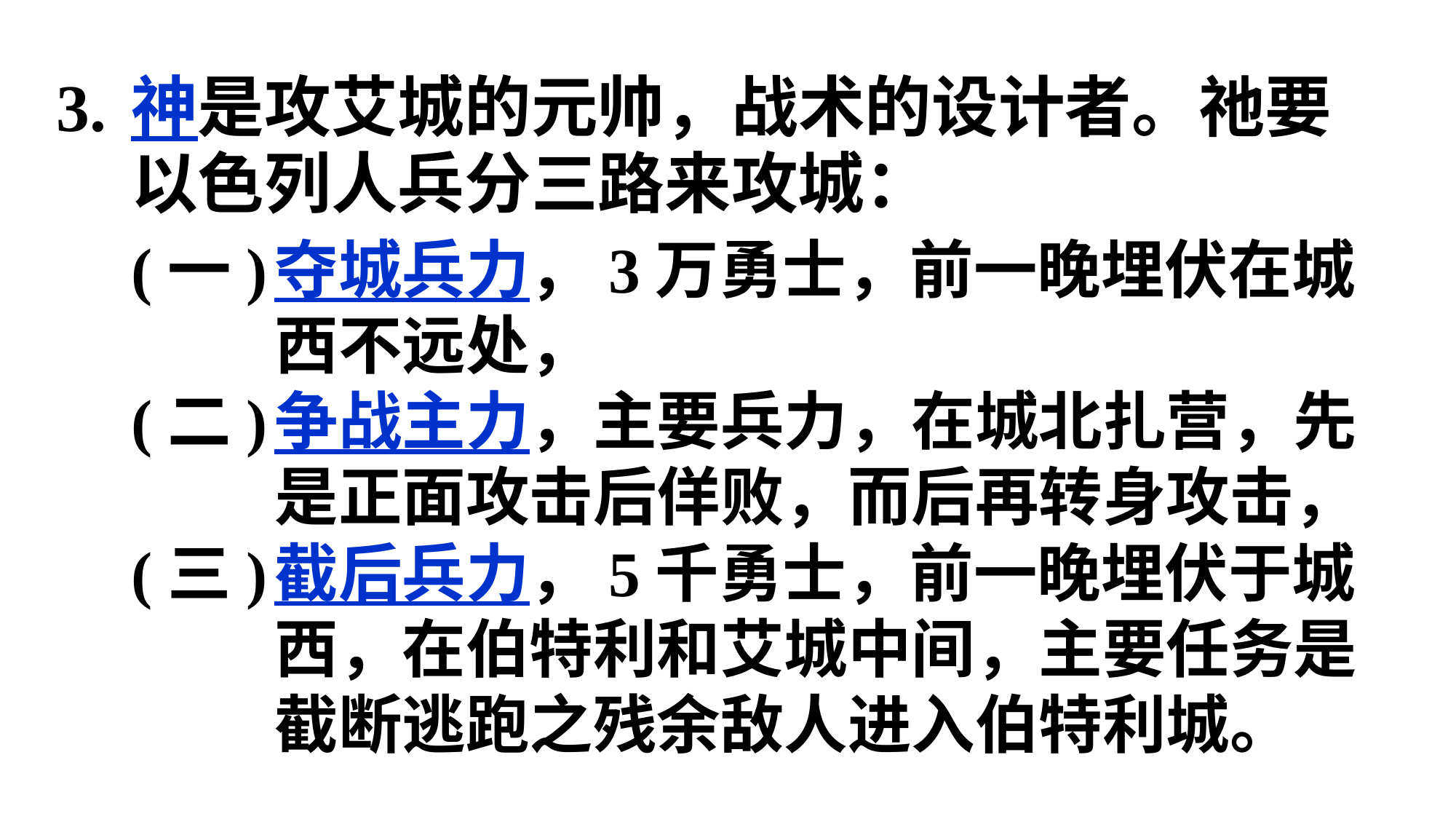

3. 	神是攻艾城的元帅，战术的设计者。祂要以色列人兵分三路来攻城：
(一)	夺城兵力，3万勇士，前一晚埋伏在城西不远处，
(二)	争战主力，主要兵力，在城北扎营，先是正面攻击后佯败，而后再转身攻击，
(三)	截后兵力，5千勇士，前一晚埋伏于城西，在伯特利和艾城中间，主要任务是截断逃跑之残余敌人进入伯特利城。